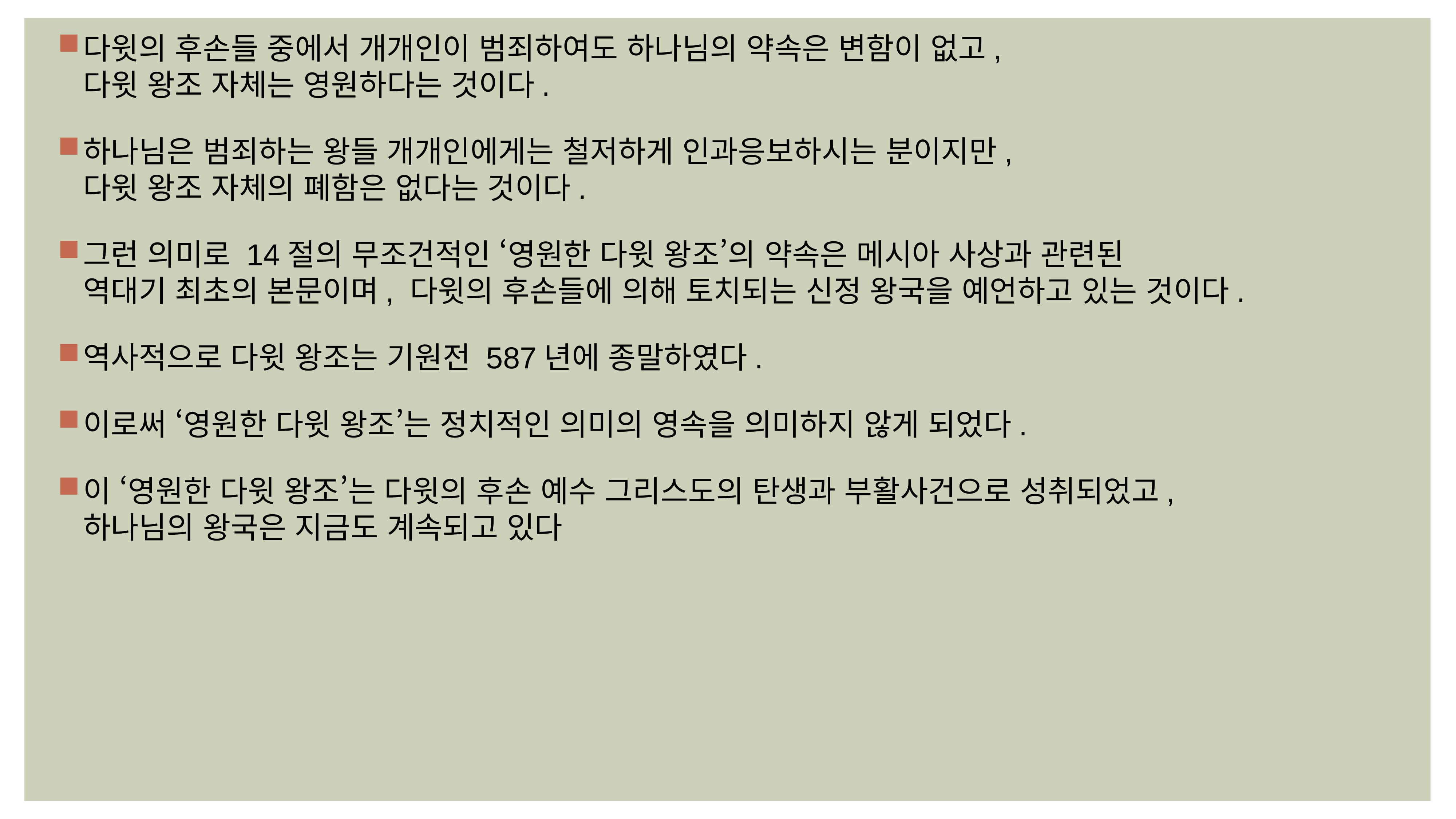

다윗의 후손들 중에서 개개인이 범죄하여도 하나님의 약속은 변함이 없고,
다윗 왕조 자체는 영원하다는 것이다.
하나님은 범죄하는 왕들 개개인에게는 철저하게 인과응보하시는 분이지만,
다윗 왕조 자체의 폐함은 없다는 것이다.
그런 의미로 14절의 무조건적인 ‘영원한 다윗 왕조’의 약속은 메시아 사상과 관련된
역대기 최초의 본문이며, 다윗의 후손들에 의해 토치되는 신정 왕국을 예언하고 있는 것이다.
역사적으로 다윗 왕조는 기원전 587년에 종말하였다.
이로써 ‘영원한 다윗 왕조’는 정치적인 의미의 영속을 의미하지 않게 되었다.
이 ‘영원한 다윗 왕조’는 다윗의 후손 예수 그리스도의 탄생과 부활사건으로 성취되었고,
하나님의 왕국은 지금도 계속되고 있다